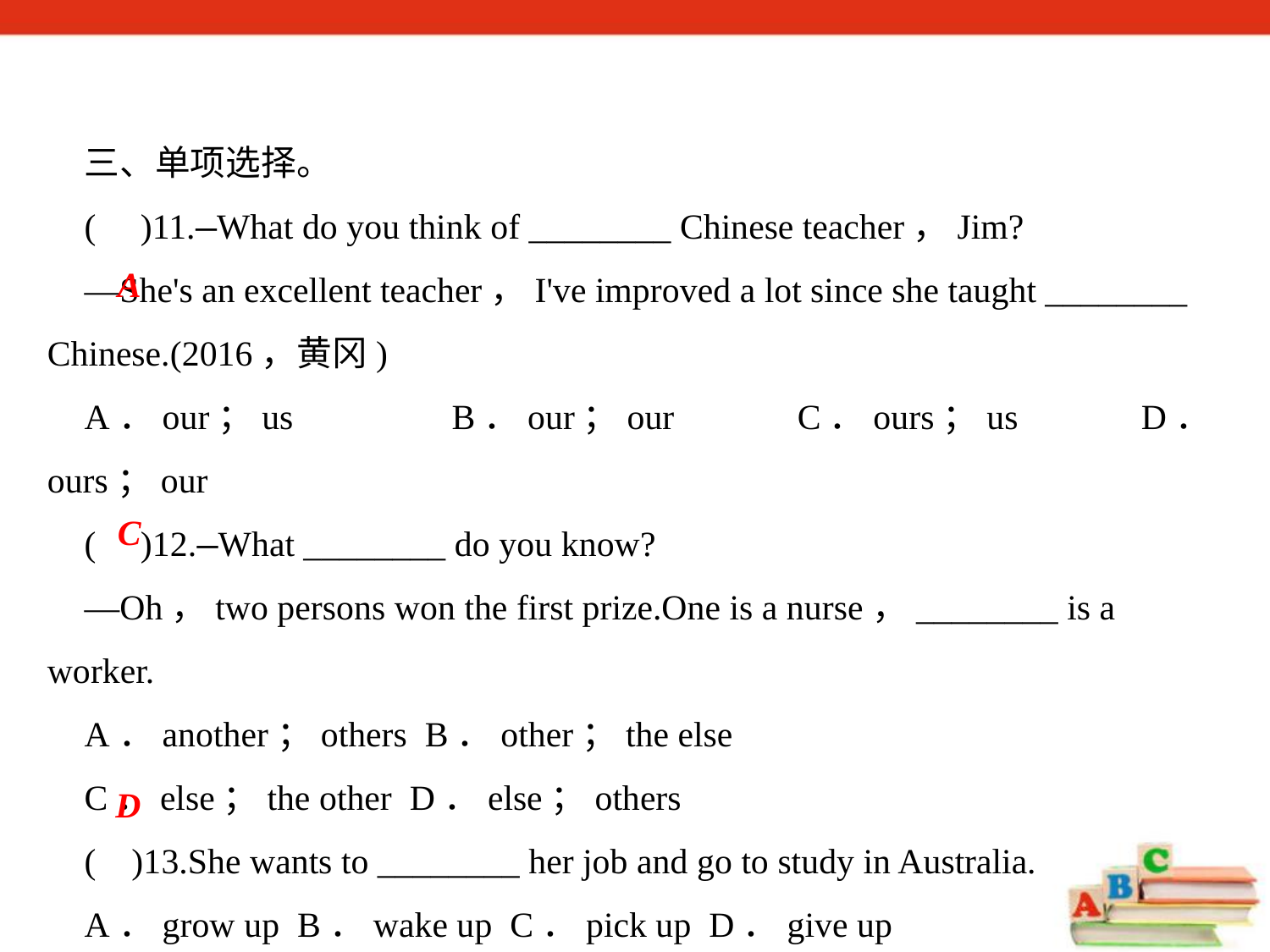

三、单项选择。
(     )11.—What do you think of ________ Chinese teacher，Jim?
—She's an excellent teacher，I've improved a lot since she taught ________ Chinese.(2016，黄冈)
A．our；us　　　　B．our；our　　　C．ours；us　　　D．ours；our
(     )12.—What ________ do you know?
—Oh，two persons won the first prize.One is a nurse，________ is a worker.
A．another；others  B．other；the else
C．else；the other  D．else；others
(    )13.She wants to ________ her job and go to study in Australia.
A．grow up  B．wake up  C．pick up  D．give up
A
C
D